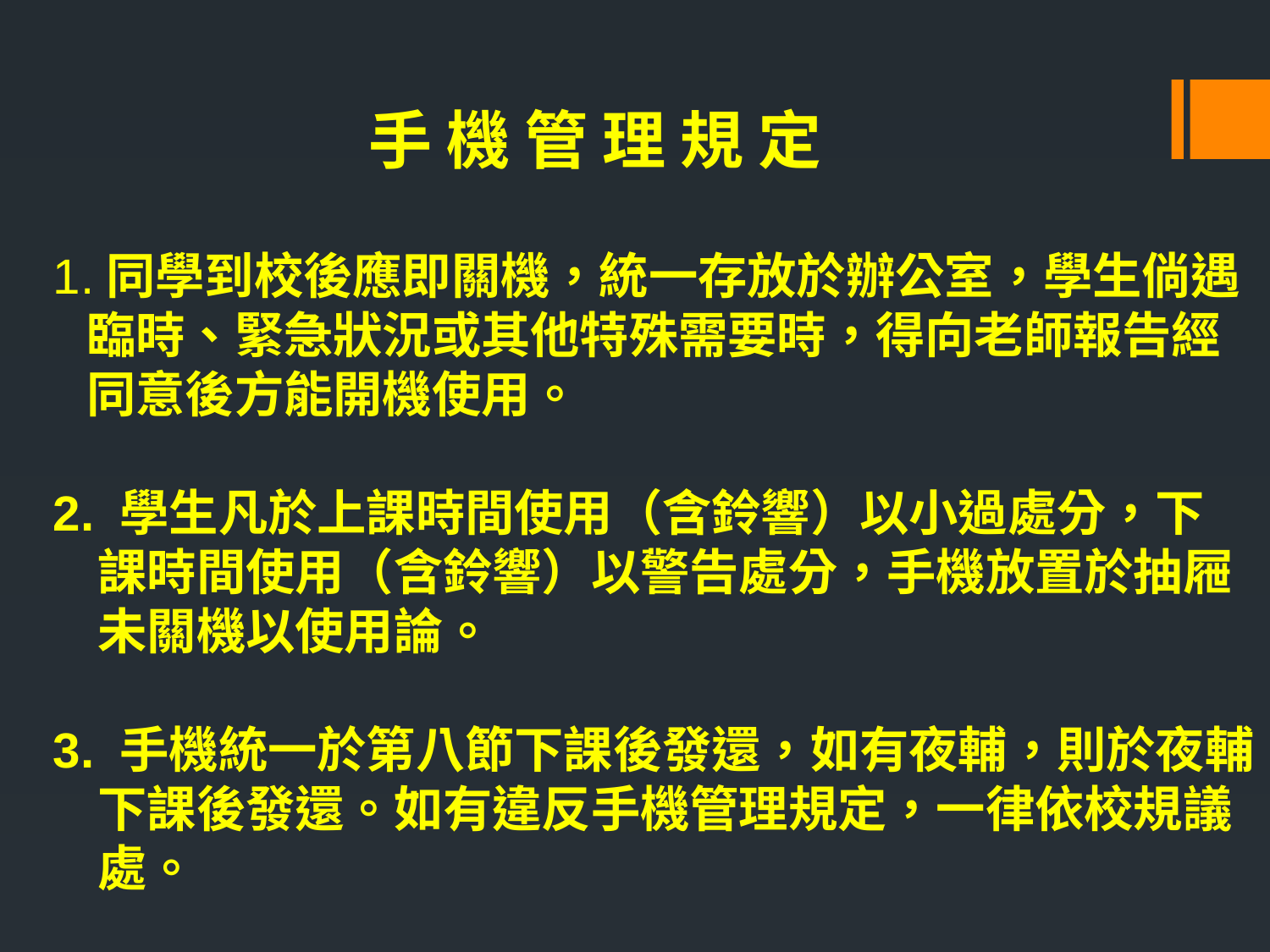

手 機 管 理 規 定
# 1.同學到校後應即關機，統一存放於辦公室，學生倘遇 臨時、緊急狀況或其他特殊需要時，得向老師報告經 同意後方能開機使用。 2. 學生凡於上課時間使用（含鈴響）以小過處分，下 課時間使用（含鈴響）以警告處分，手機放置於抽屜 未關機以使用論。 3. 手機統一於第八節下課後發還，如有夜輔，則於夜輔 下課後發還。如有違反手機管理規定，一律依校規議 處。